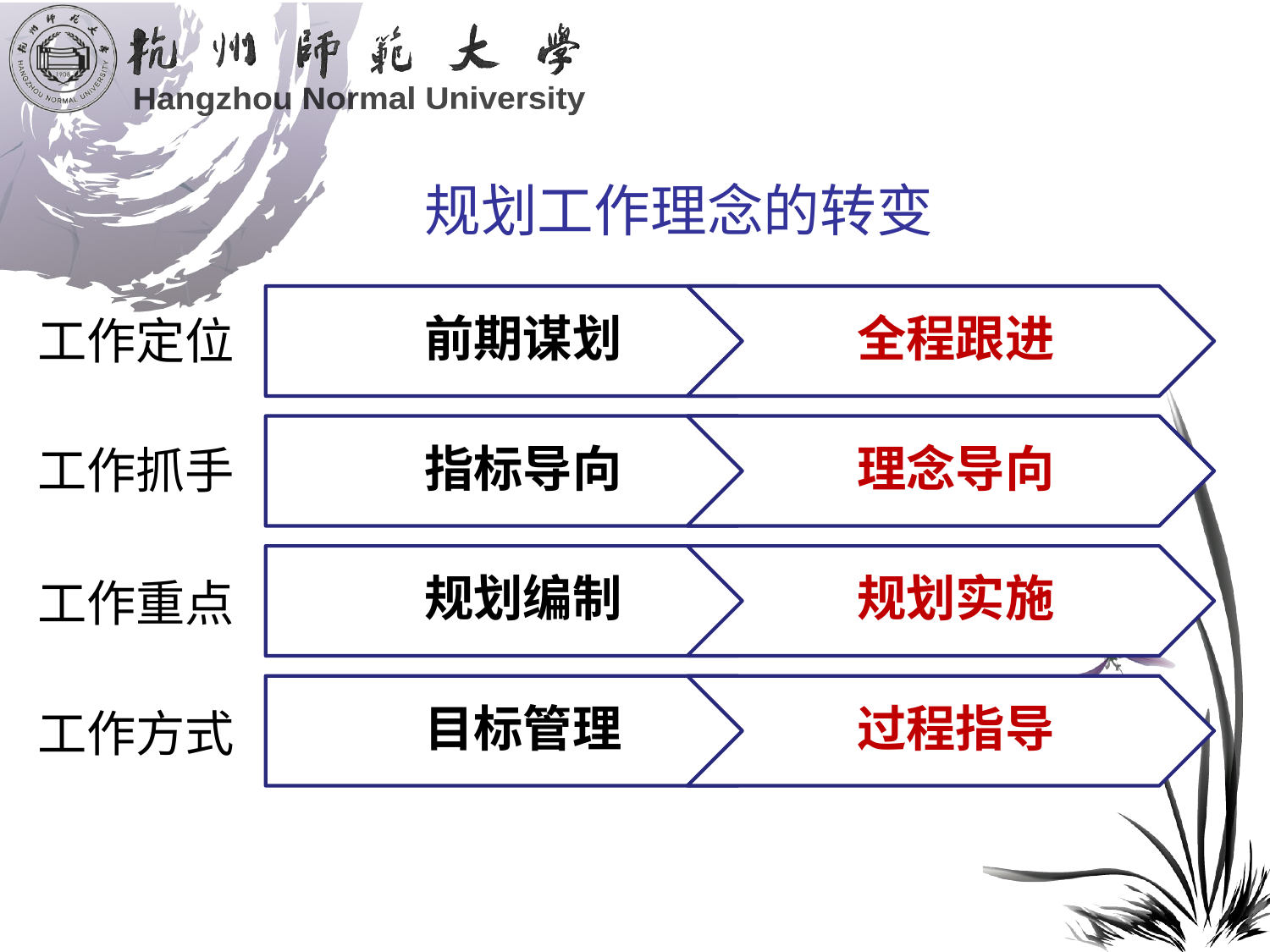

规划工作理念的转变
前期谋划
全程跟进
工作定位
指标导向
理念导向
工作抓手
规划编制
规划实施
工作重点
目标管理
过程指导
工作方式